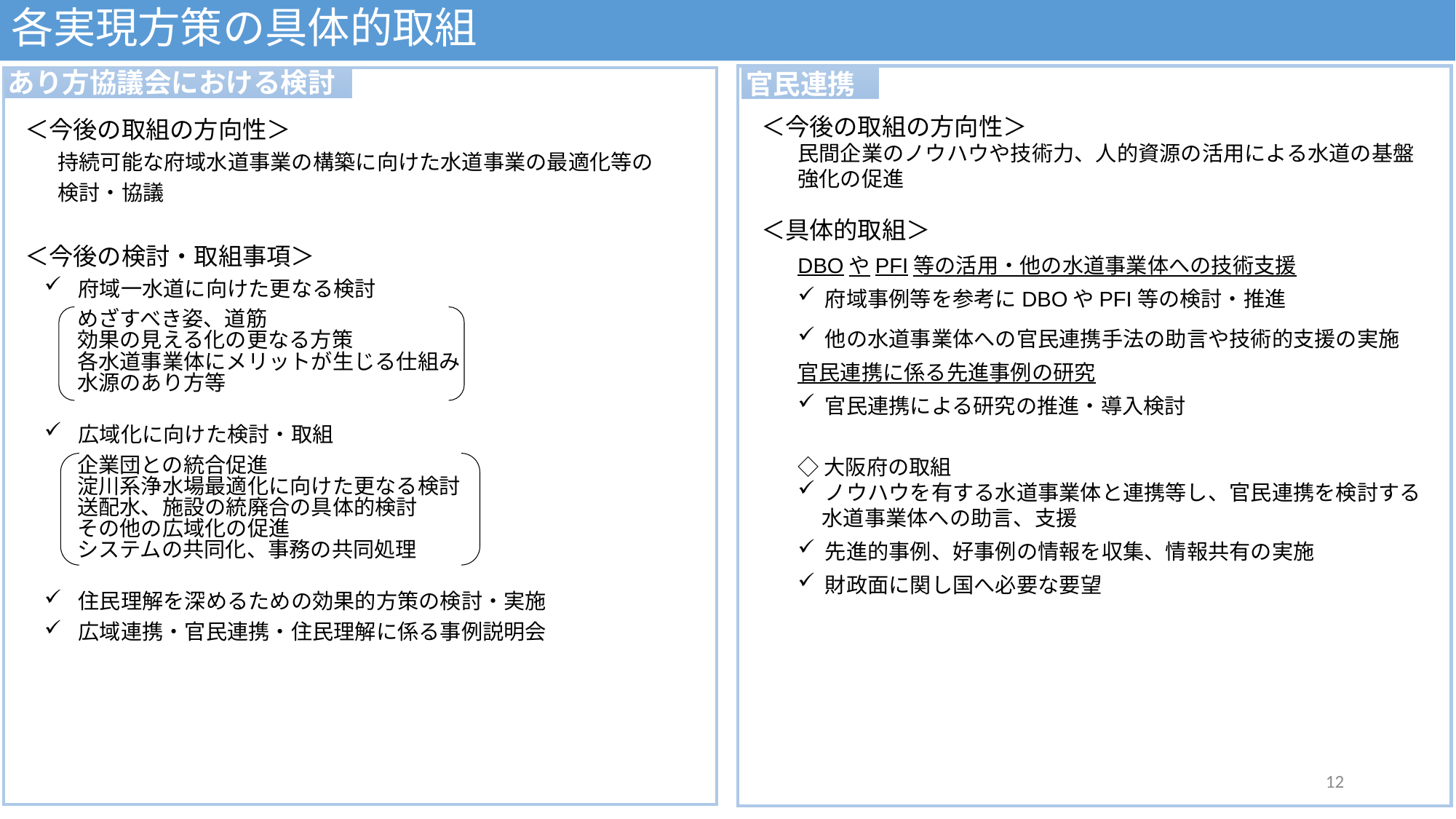

# 各実現方策の具体的取組

あり方協議会における検討
官民連携

＜今後の取組の方向性＞
持続可能な府域水道事業の構築に向けた水道事業の最適化等の検討・協議

＜今後の検討・取組事項＞
府域一水道に向けた更なる検討
めざすべき姿、道筋
効果の見える化の更なる方策
各水道事業体にメリットが生じる仕組み
水源のあり方等

広域化に向けた検討・取組
企業団との統合促進
淀川系浄水場最適化に向けた更なる検討
送配水、施設の統廃合の具体的検討
その他の広域化の促進
システムの共同化、事務の共同処理

住民理解を深めるための効果的方策の検討・実施
広域連携・官民連携・住民理解に係る事例説明会

＜今後の取組の方向性＞
民間企業のノウハウや技術力、人的資源の活用による水道の基盤
強化の促進

＜具体的取組＞
DBOやPFI等の活用・他の水道事業体への技術支援
府域事例等を参考にDBOやPFI等の検討・推進
他の水道事業体への官民連携手法の助言や技術的支援の実施
官民連携に係る先進事例の研究
官民連携による研究の推進・導入検討

◇大阪府の取組
ノウハウを有する水道事業体と連携等し、官民連携を検討する
    水道事業体への助言、支援
先進的事例、好事例の情報を収集、情報共有の実施
財政面に関し国へ必要な要望

12